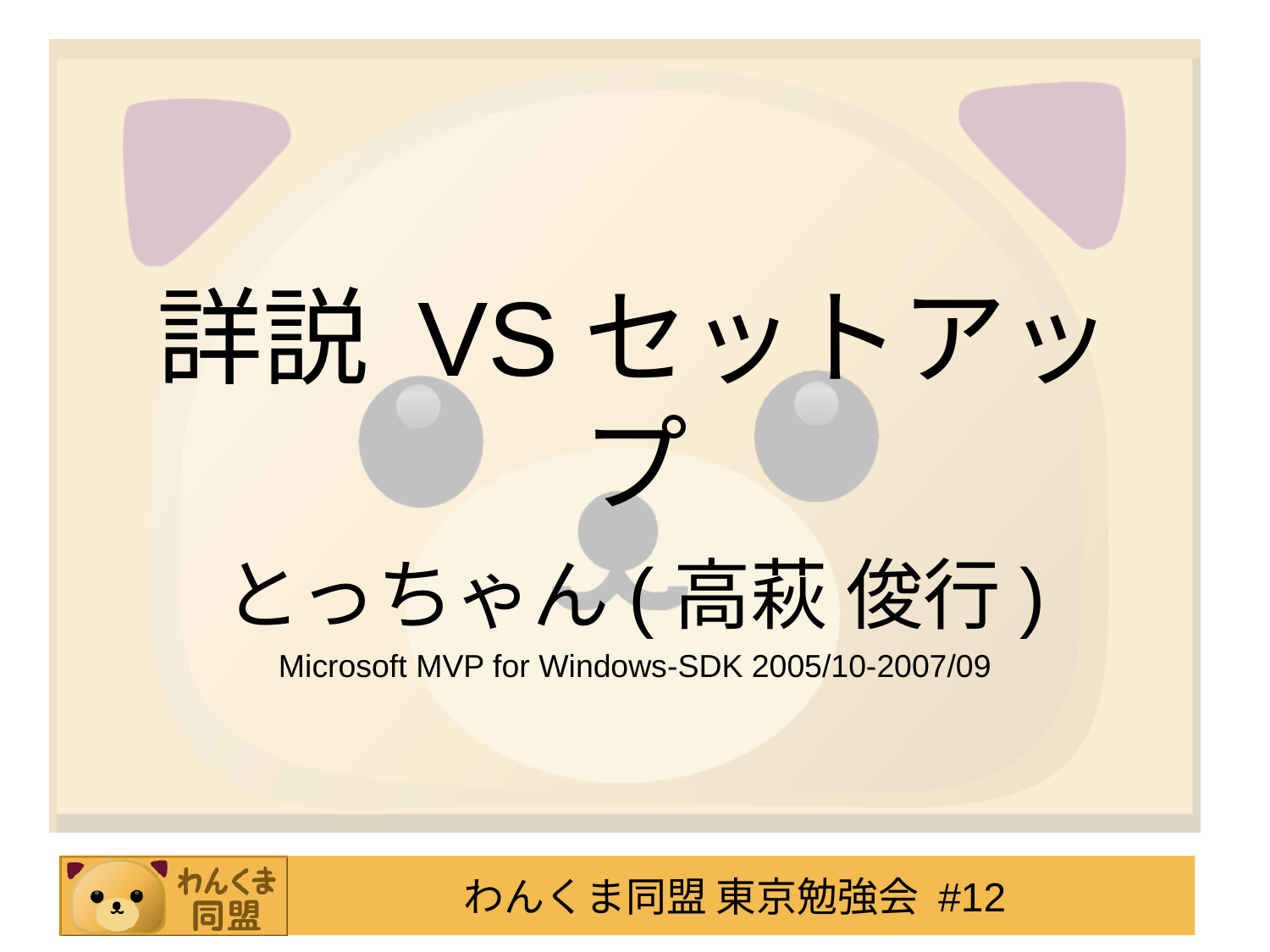

# 詳説 VSセットアップ
とっちゃん(高萩 俊行)
Microsoft MVP for Windows-SDK 2005/10-2007/09